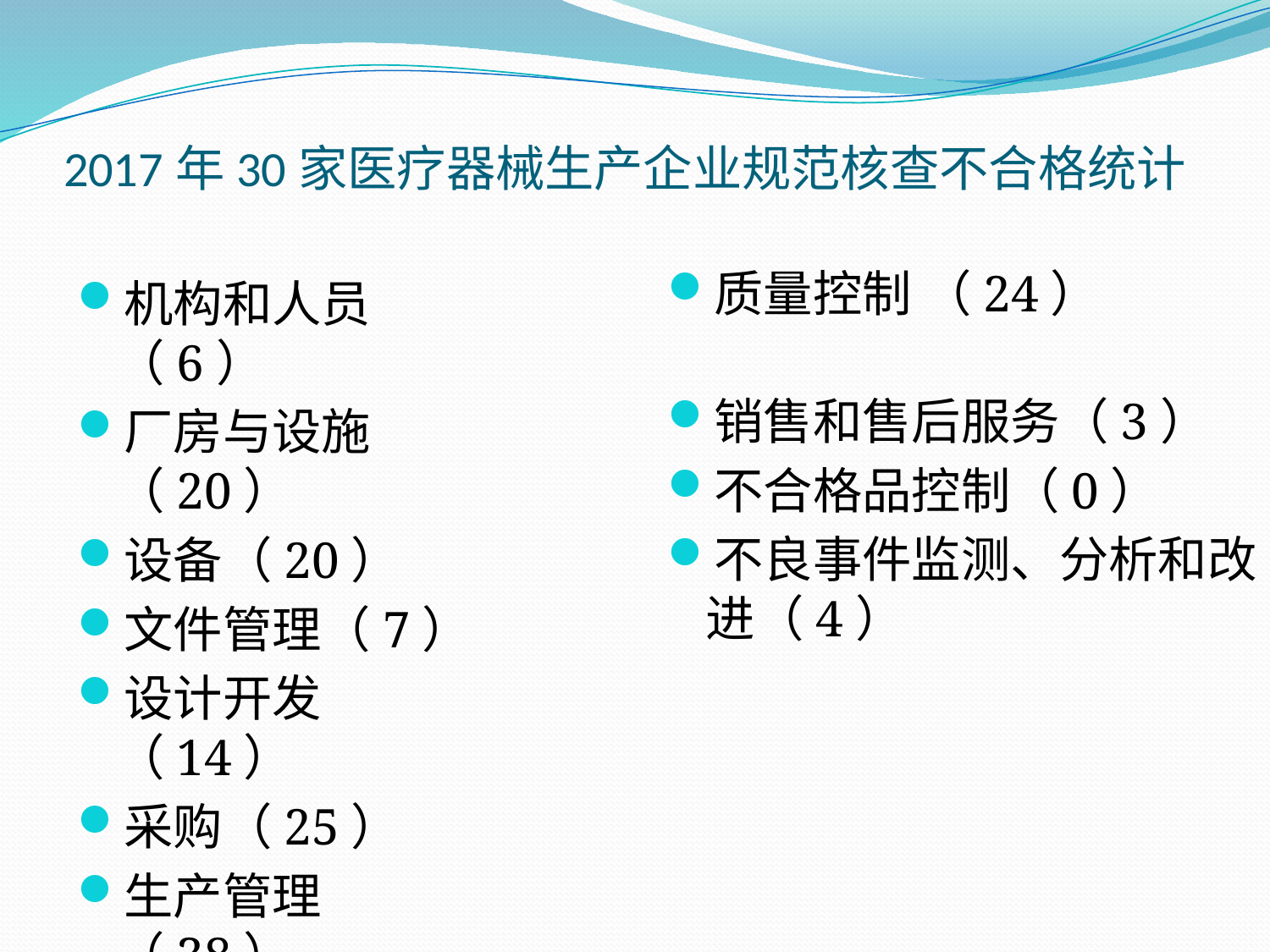

# 2017年30家医疗器械生产企业规范核查不合格统计
质量控制 （24）
销售和售后服务（3）
不合格品控制（0）
不良事件监测、分析和改进（4）
机构和人员（6）
厂房与设施（20）
设备（20）
文件管理（7）
设计开发（14）
采购（25）
生产管理（38）